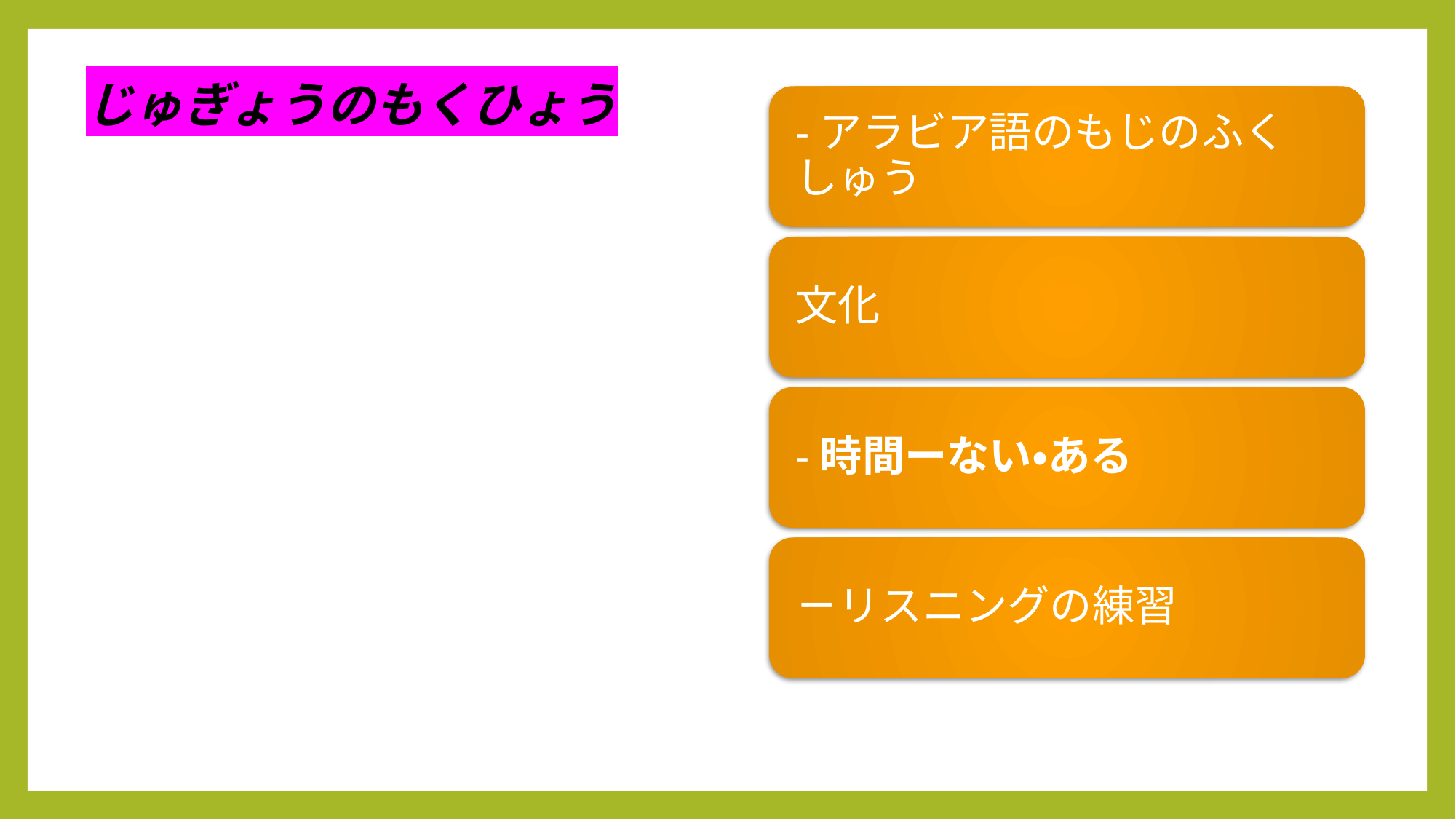

# じゅぎょうのもくひょう
-アラビア語のもじのふくしゅう
文化
-時間ーない・ある
－リスニングの練習